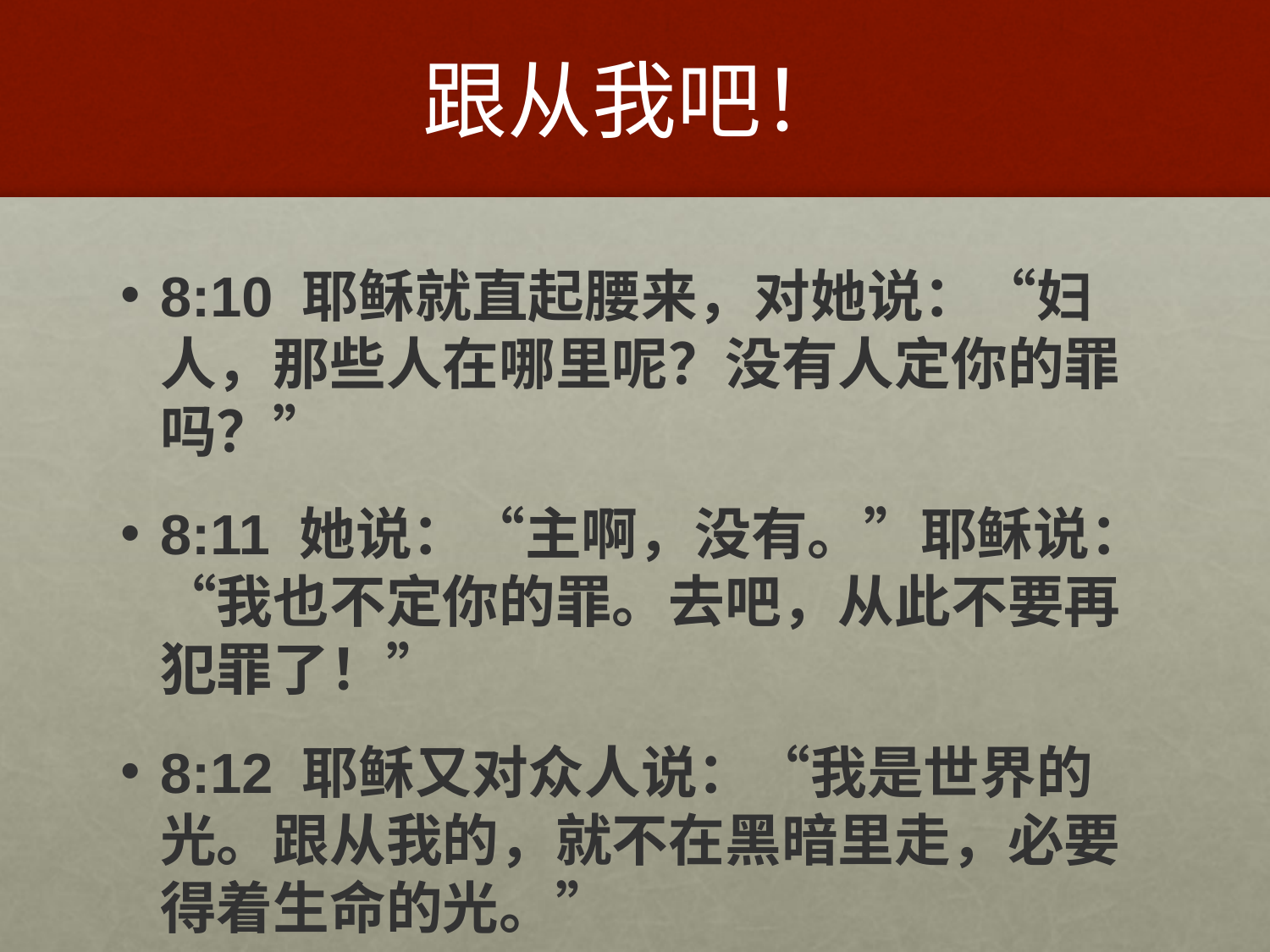

# 跟从我吧！
8:10 耶稣就直起腰来，对她说：“妇人，那些人在哪里呢？没有人定你的罪吗？”
8:11 她说：“主啊，没有。”耶稣说：“我也不定你的罪。去吧，从此不要再犯罪了！”
8:12 耶稣又对众人说：“我是世界的光。跟从我的，就不在黑暗里走，必要得着生命的光。”